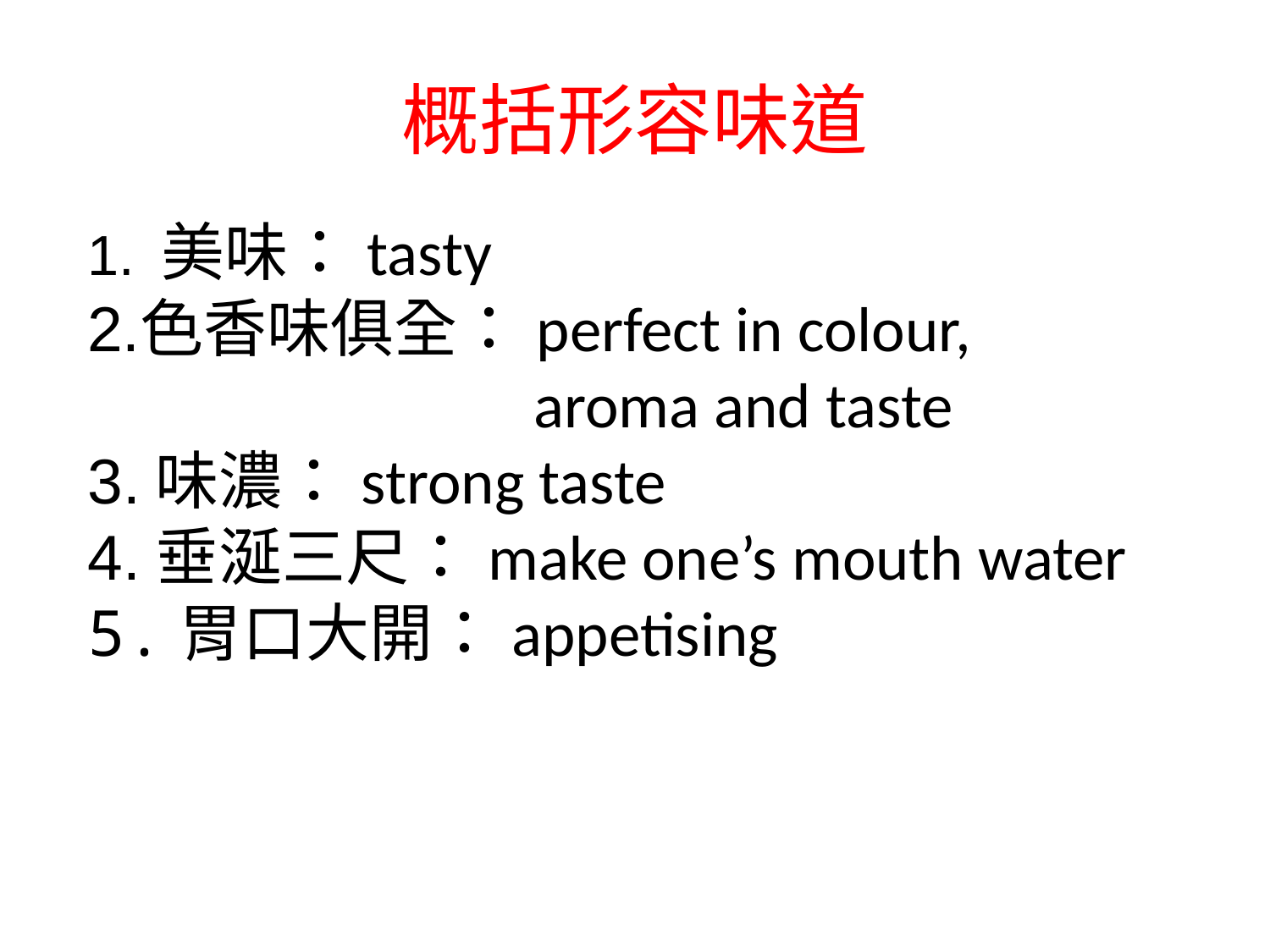

# 概括形容味道
 美味：tasty
色香味俱全：perfect in colour,
                               aroma and taste
3.味濃：strong taste
4.垂涎三尺：make one’s mouth water
5.胃口大開：appetising